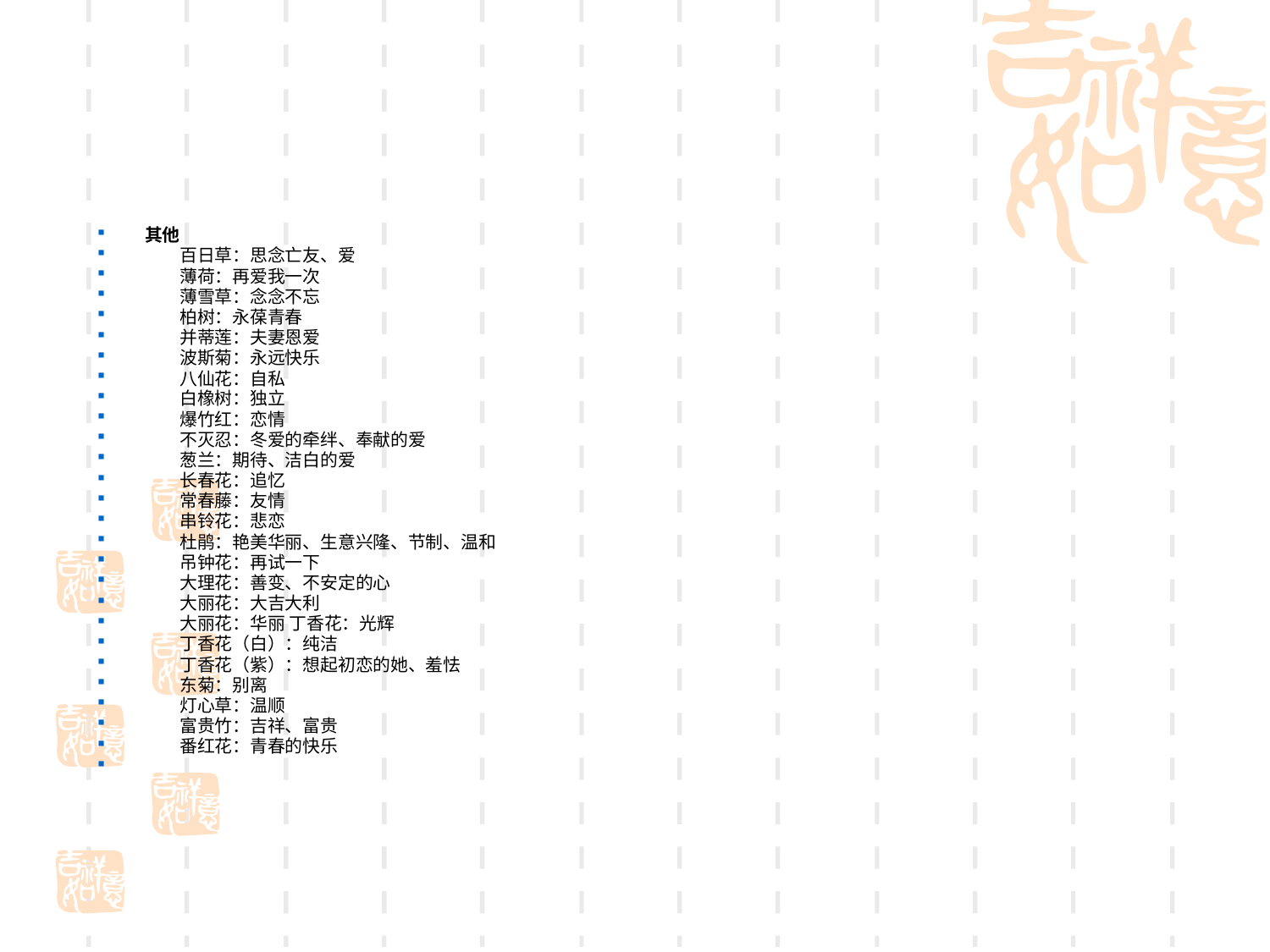

#
其他
　　百日草：思念亡友、爱
　　薄荷：再爱我一次
　　薄雪草：念念不忘
　　柏树：永葆青春
　　并蒂莲：夫妻恩爱
　　波斯菊：永远快乐
　　八仙花：自私
　　白橡树：独立
　　爆竹红：恋情
　　不灭忍：冬爱的牵绊、奉献的爱
　　葱兰：期待、洁白的爱
　　长春花：追忆
　　常春藤：友情
　　串铃花：悲恋
　　杜鹃：艳美华丽、生意兴隆、节制、温和
　　吊钟花：再试一下
　　大理花：善变、不安定的心
　　大丽花：大吉大利
　　大丽花：华丽 丁香花：光辉
　　丁香花（白）：纯洁
　　丁香花（紫）：想起初恋的她、羞怯
　　东菊：别离
　　灯心草：温顺
　　富贵竹：吉祥、富贵
　　番红花：青春的快乐